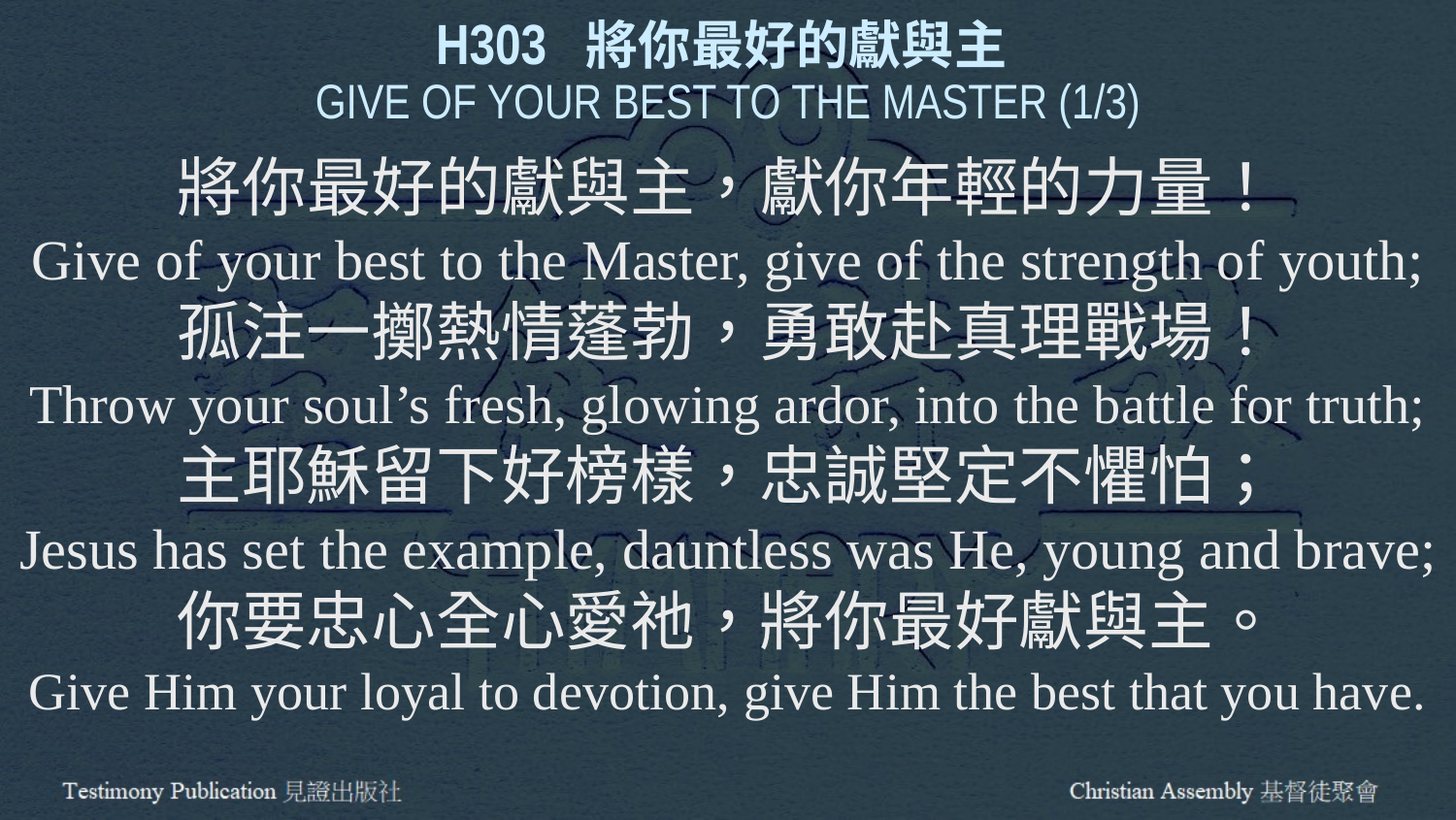

H303  將你最好的獻與主
GIVE OF YOUR BEST TO THE MASTER (1/3)
將你最好的獻與主，獻你年輕的力量！
Give of your best to the Master, give of the strength of youth;
孤注一擲熱情蓬勃，勇敢赴真理戰場！
Throw your soul’s fresh, glowing ardor, into the battle for truth;
主耶穌留下好榜樣，忠誠堅定不懼怕；
Jesus has set the example, dauntless was He, young and brave;
你要忠心全心愛祂，將你最好獻與主。
Give Him your loyal to devotion, give Him the best that you have.